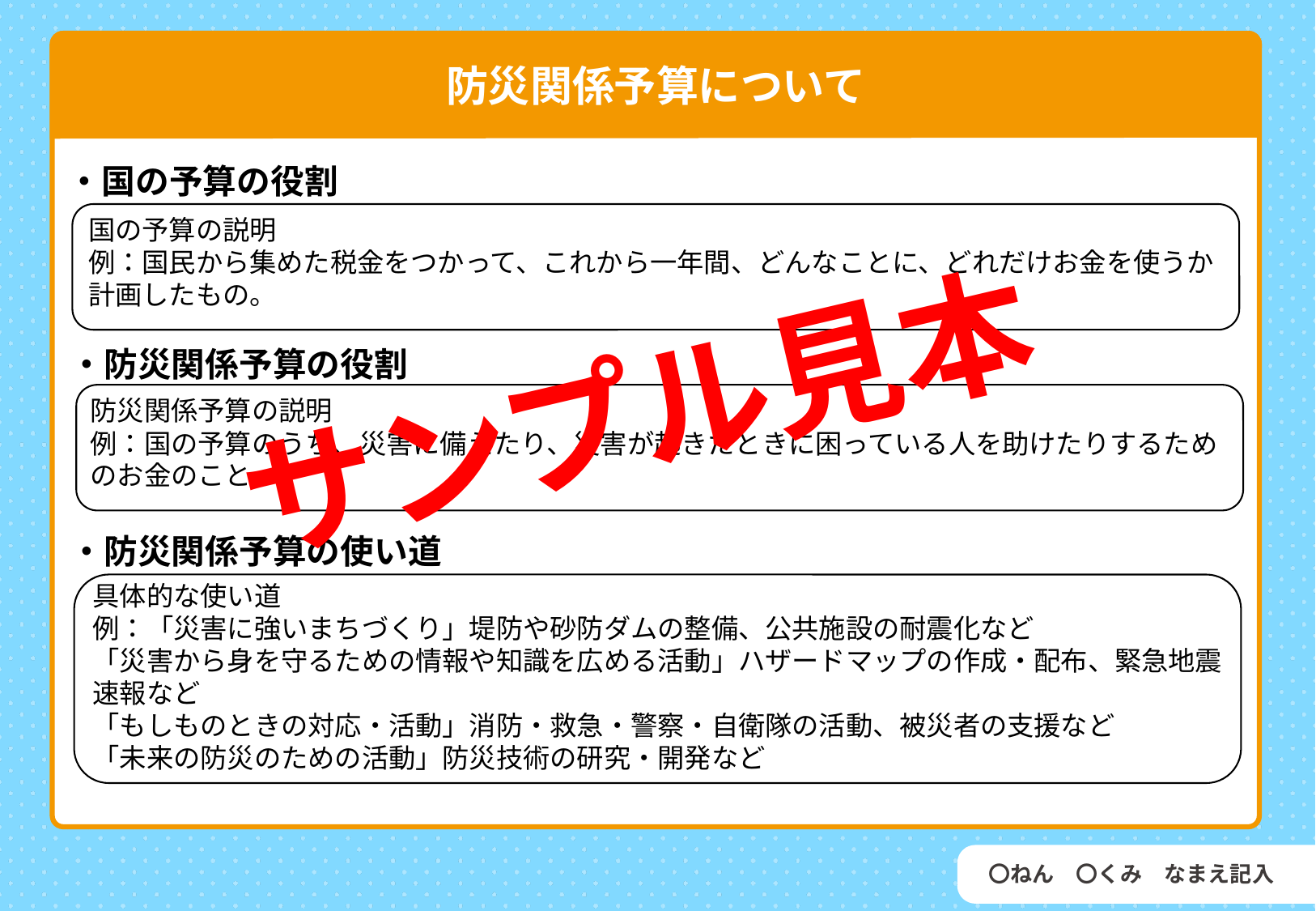

税金とは
防災関係予算について
・国の予算の役割

国の予算の説明
例：国民から集めた税金をつかって、これから一年間、どんなことに、どれだけお金を使うか計画したもの。
サンプル見本
・防災関係予算の役割

防災関係予算の説明
例：国の予算のうち、災害に備えたり、災害が起きたときに困っている人を助けたりするためのお金のこと。
・防災関係予算の使い道
具体的な使い道
例：「災害に強いまちづくり」堤防や砂防ダムの整備、公共施設の耐震化など
「災害から身を守るための情報や知識を広める活動」ハザードマップの作成・配布、緊急地震速報など
「もしものときの対応・活動」消防・救急・警察・自衛隊の活動、被災者の支援など
「未来の防災のための活動」防災技術の研究・開発など

発見

〇ねん　〇くみ　なまえ記入